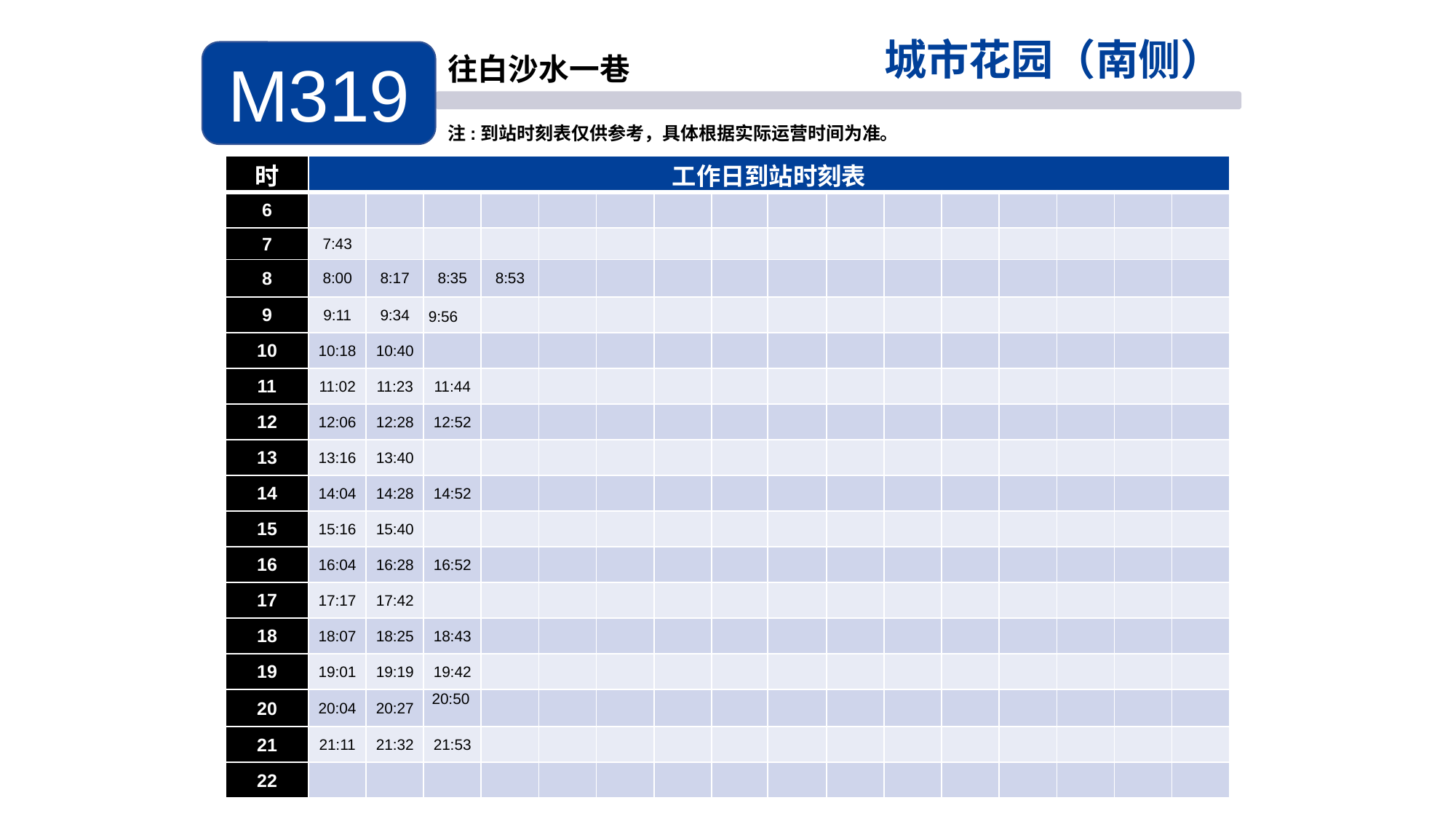

城市花园（南侧）
M319
往白沙水一巷

注:到站时刻表仅供参考，具体根据实际运营时间为准。
| 时 | 工作日到站时刻表 |  |  |  |  |  |  |  |  |  |  |  |  |  |  |  |
| --- | --- | --- | --- | --- | --- | --- | --- | --- | --- | --- | --- | --- | --- | --- | --- | --- |
| 6 |  |  |  |  |  |  |  |  |  |  |  |  |  |  |  |  |
| 7 | 7:43 |  |  |  |  |  |  |  |  |  |  |  |  |  |  |  |
| 8 | 8:00 | 8:17 | 8:35 | 8:53 |  |  |  |  |  |  |  |  |  |  |  |  |
| 9 | 9:11 | 9:34 | 9:56 |  |  |  |  |  |  |  |  |  |  |  |  |  |
| 10 | 10:18 | 10:40 |  |  |  |  |  |  |  |  |  |  |  |  |  |  |
| 11 | 11:02 | 11:23 | 11:44 |  |  |  |  |  |  |  |  |  |  |  |  |  |
| 12 | 12:06 | 12:28 | 12:52 |  |  |  |  |  |  |  |  |  |  |  |  |  |
| 13 | 13:16 | 13:40 |  |  |  |  |  |  |  |  |  |  |  |  |  |  |
| 14 | 14:04 | 14:28 | 14:52 |  |  |  |  |  |  |  |  |  |  |  |  |  |
| 15 | 15:16 | 15:40 |  |  |  |  |  |  |  |  |  |  |  |  |  |  |
| 16 | 16:04 | 16:28 | 16:52 |  |  |  |  |  |  |  |  |  |  |  |  |  |
| 17 | 17:17 | 17:42 |  |  |  |  |  |  |  |  |  |  |  |  |  |  |
| 18 | 18:07 | 18:25 | 18:43 |  |  |  |  |  |  |  |  |  |  |  |  |  |
| 19 | 19:01 | 19:19 | 19:42 |  |  |  |  |  |  |  |  |  |  |  |  |  |
| 20 | 20:04 | 20:27 | 20:50 |  |  |  |  |  |  |  |  |  |  |  |  |  |
| 21 | 21:11 | 21:32 | 21:53 |  |  |  |  |  |  |  |  |  |  |  |  |  |
| 22 |  |  |  |  |  |  |  |  |  |  |  |  |  |  |  |  |